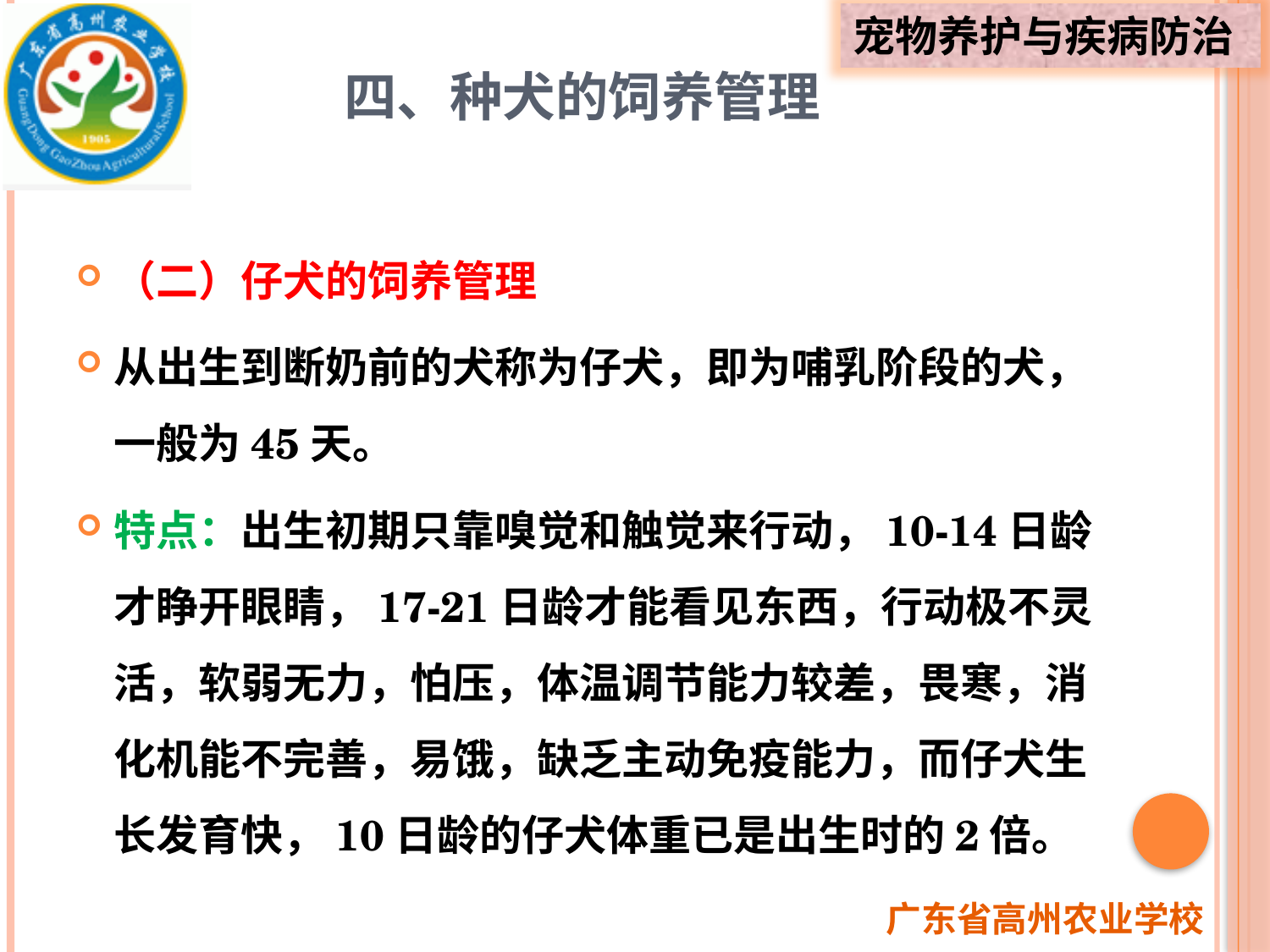

# 四、种犬的饲养管理
（二）仔犬的饲养管理
从出生到断奶前的犬称为仔犬，即为哺乳阶段的犬，一般为45天。
特点：出生初期只靠嗅觉和触觉来行动，10-14日龄才睁开眼睛，17-21日龄才能看见东西，行动极不灵活，软弱无力，怕压，体温调节能力较差，畏寒，消化机能不完善，易饿，缺乏主动免疫能力，而仔犬生长发育快，10日龄的仔犬体重已是出生时的2倍。